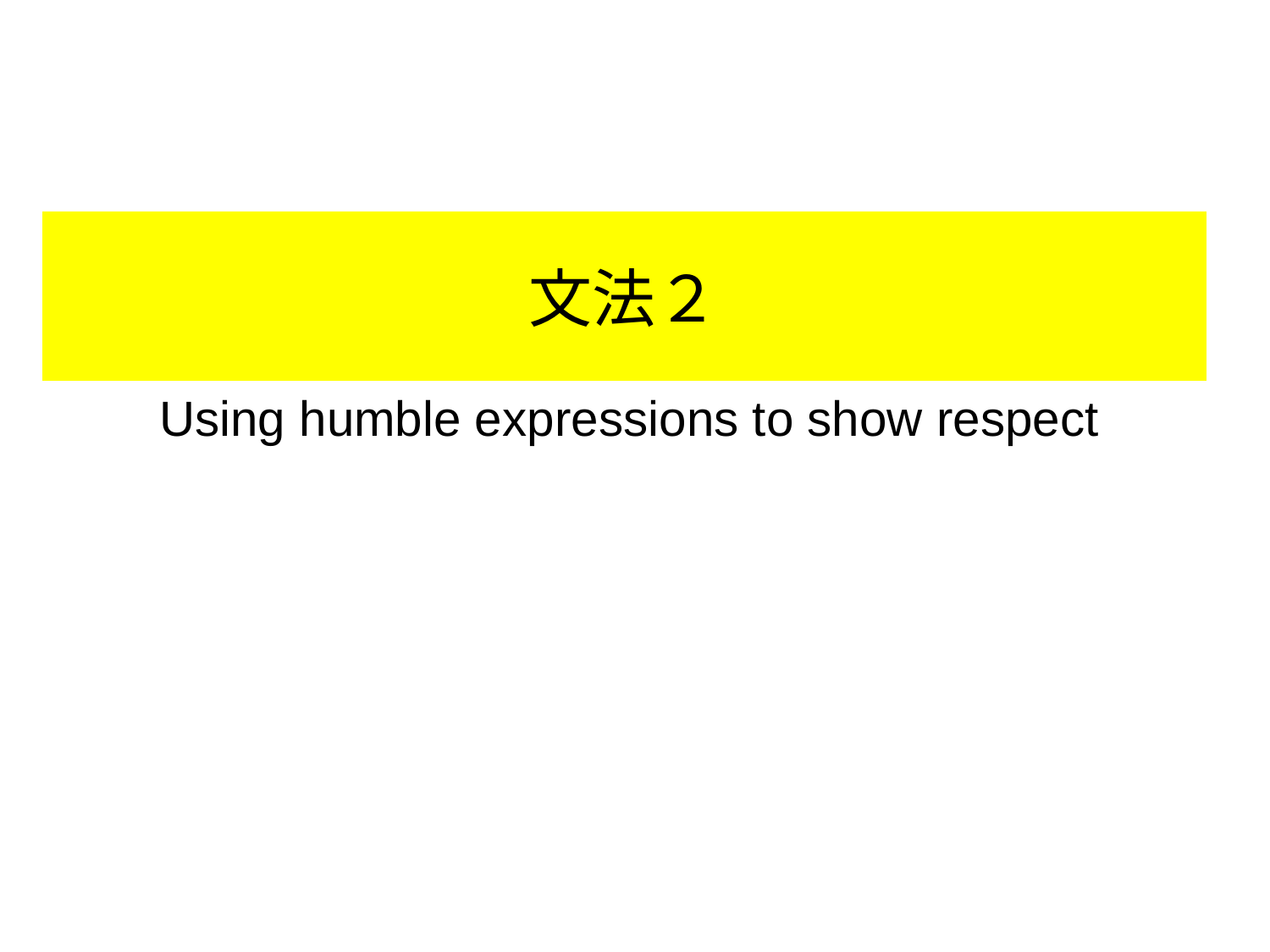

# 文法２
Using humble expressions to show respect